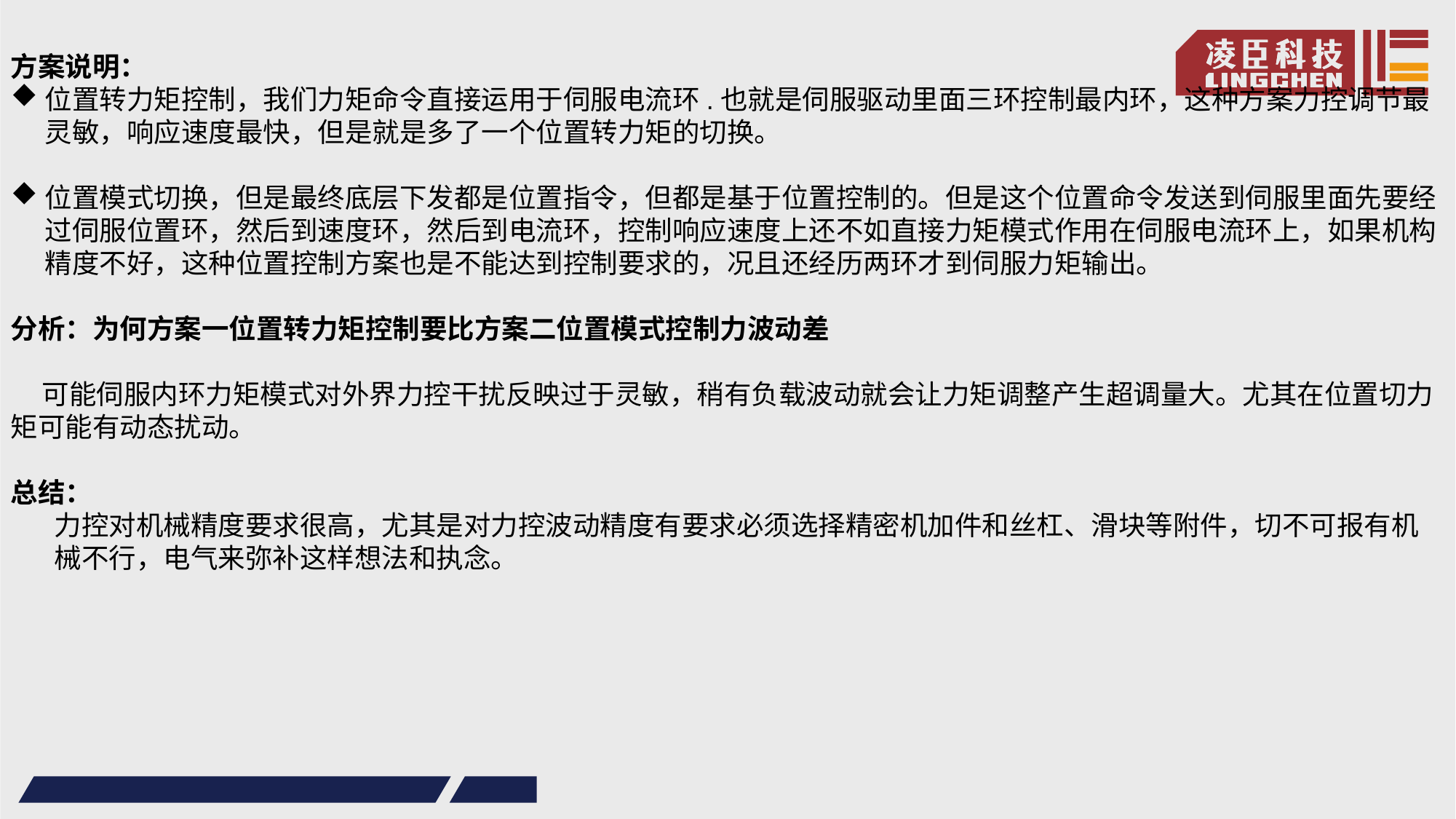

方案说明：
位置转力矩控制，我们力矩命令直接运用于伺服电流环.也就是伺服驱动里面三环控制最内环，这种方案力控调节最灵敏，响应速度最快，但是就是多了一个位置转力矩的切换。

位置模式切换，但是最终底层下发都是位置指令，但都是基于位置控制的。但是这个位置命令发送到伺服里面先要经过伺服位置环，然后到速度环，然后到电流环，控制响应速度上还不如直接力矩模式作用在伺服电流环上，如果机构精度不好，这种位置控制方案也是不能达到控制要求的，况且还经历两环才到伺服力矩输出。

分析：为何方案一位置转力矩控制要比方案二位置模式控制力波动差

    可能伺服内环力矩模式对外界力控干扰反映过于灵敏，稍有负载波动就会让力矩调整产生超调量大。尤其在位置切力矩可能有动态扰动。

总结：
      力控对机械精度要求很高，尤其是对力控波动精度有要求必须选择精密机加件和丝杠、滑块等附件，切不可报有机
      械不行，电气来弥补这样想法和执念。